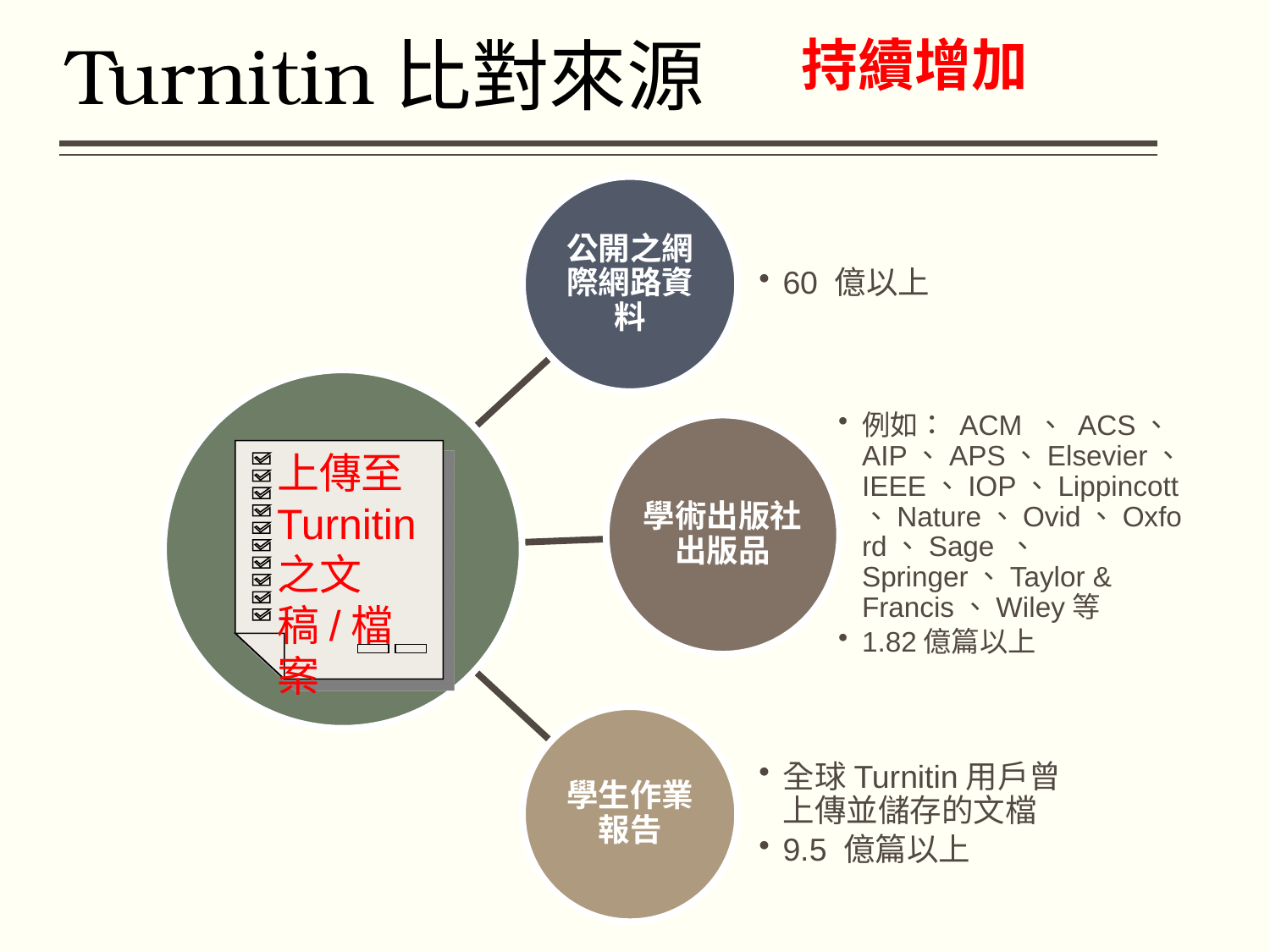

Turnitin比對來源
持續增加
公開之網際網路資料
60 億以上
學術出版社出版品
例如： ACM 、 ACS、AIP、APS、Elsevier、IEEE、IOP、Lippincott、Nature、Ovid、Oxford、Sage 、 Springer、Taylor & Francis、Wiley等
1.82億篇以上
學生作業報告
全球Turnitin用戶曾上傳並儲存的文檔
9.5 億篇以上
#

上傳至Turnitin之文稿/檔案
          22